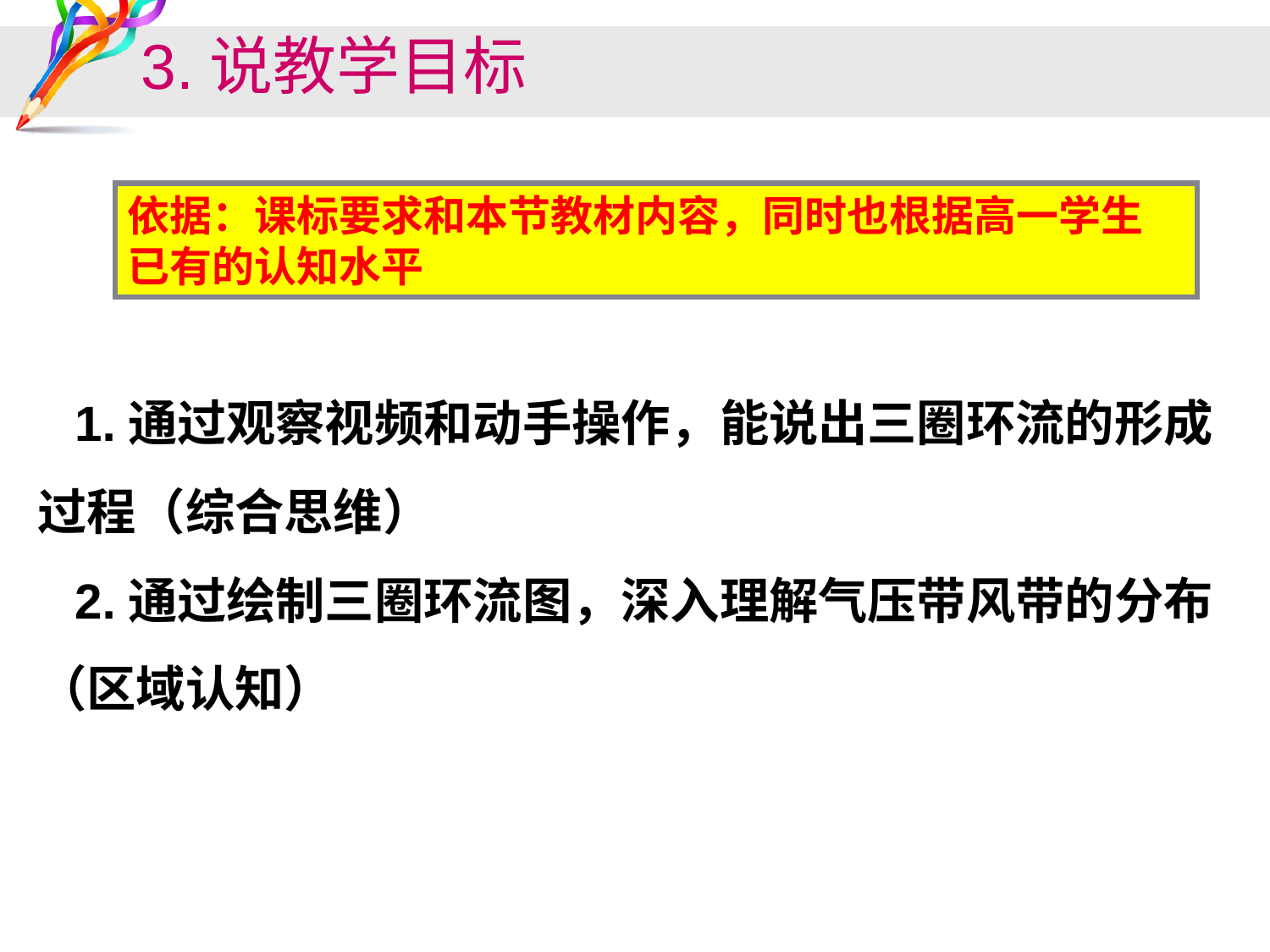

# 3.说教学目标
依据：课标要求和本节教材内容，同时也根据高一学生已有的认知水平
1.通过观察视频和动手操作，能说出三圈环流的形成过程（综合思维）
2.通过绘制三圈环流图，深入理解气压带风带的分布（区域认知）